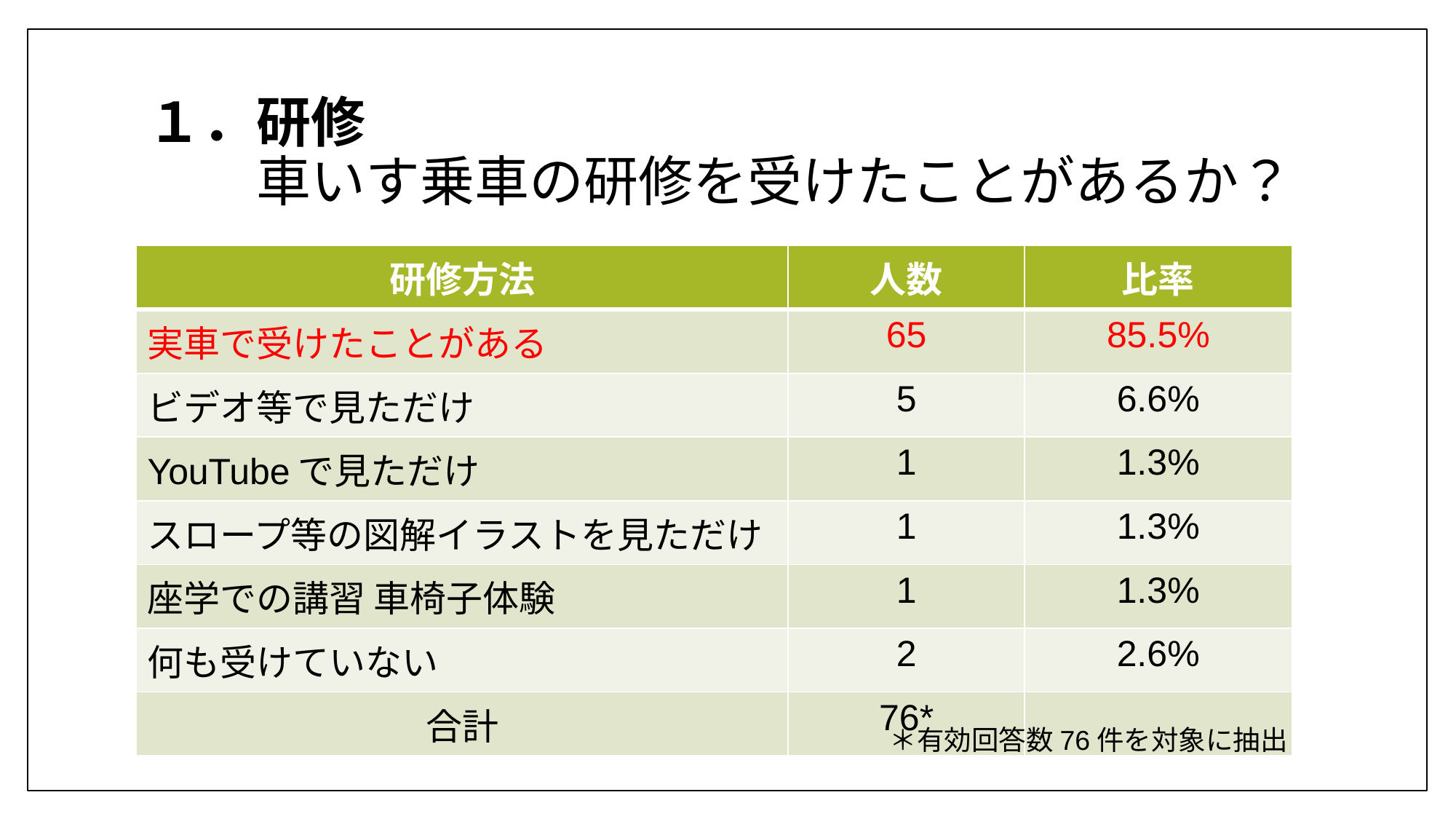

# １．研修 　　車いす乗車の研修を受けたことがあるか？
| 研修方法 | 人数 | 比率 |
| --- | --- | --- |
| 実車で受けたことがある | 65 | 85.5% |
| ビデオ等で見ただけ | 5 | 6.6% |
| YouTubeで見ただけ | 1 | 1.3% |
| スロープ等の図解イラストを見ただけ | 1 | 1.3% |
| 座学での講習 車椅子体験 | 1 | 1.3% |
| 何も受けていない | 2 | 2.6% |
| 合計 | 76\* |  |
＊有効回答数76件を対象に抽出